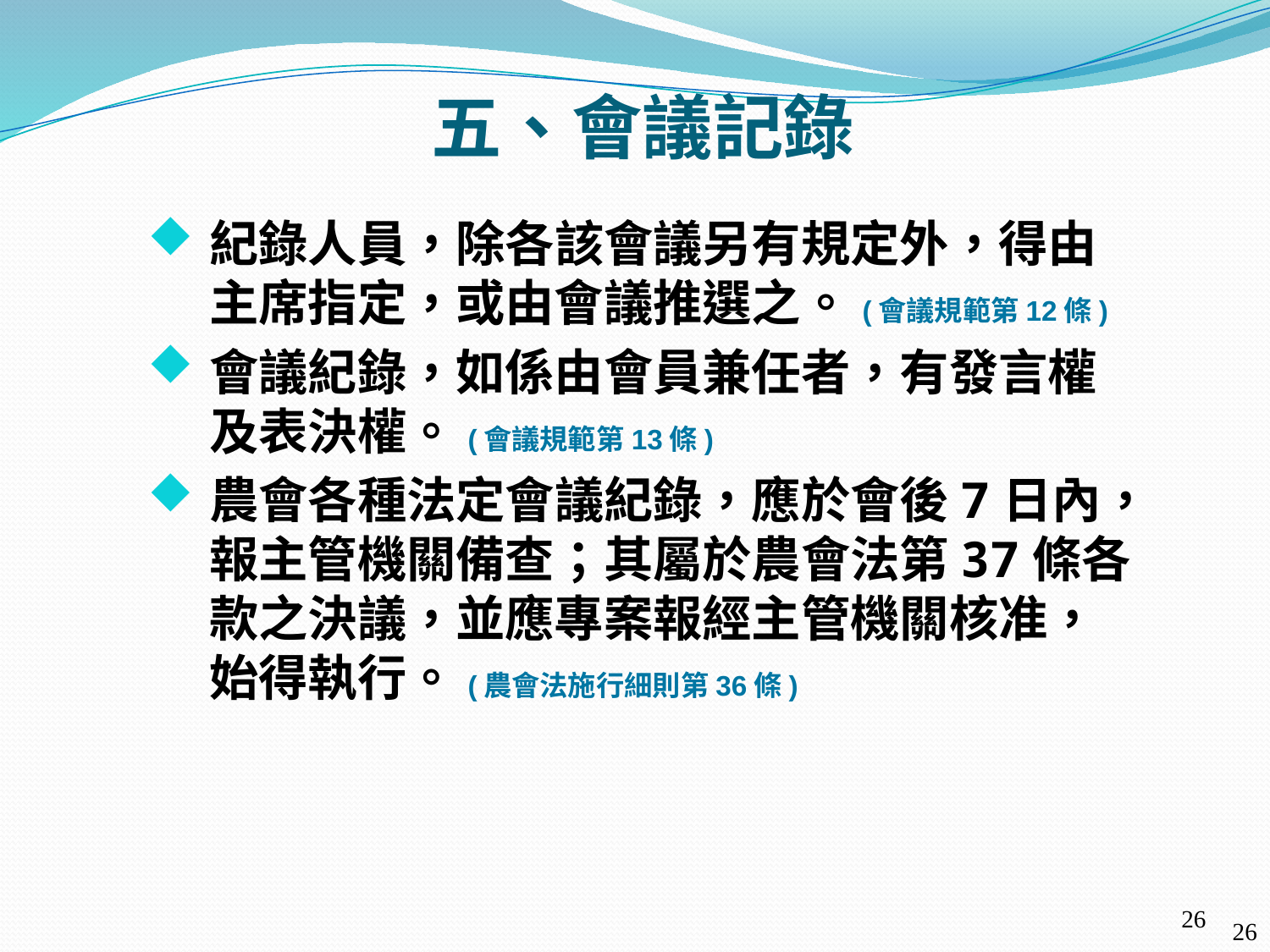

# 五、會議記錄
紀錄人員，除各該會議另有規定外，得由主席指定，或由會議推選之。(會議規範第12條)
會議紀錄，如係由會員兼任者，有發言權及表決權。(會議規範第13條)
農會各種法定會議紀錄，應於會後7日內，報主管機關備查；其屬於農會法第37條各款之決議，並應專案報經主管機關核准，始得執行。(農會法施行細則第36條)
26
26